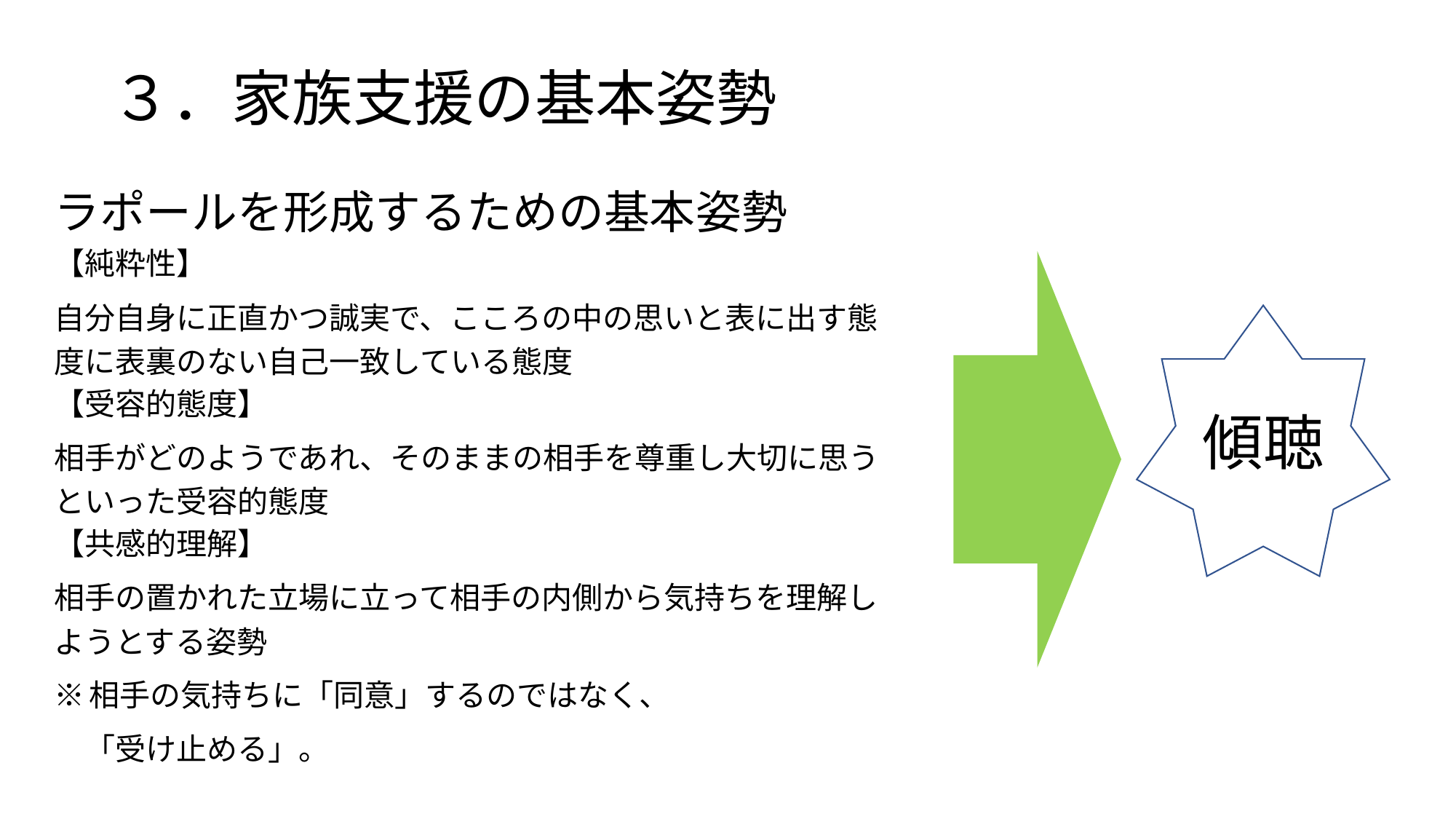

# ３．家族支援の基本姿勢
ラポールを形成するための基本姿勢
【純粋性】
自分自身に正直かつ誠実で、こころの中の思いと表に出す態度に表裏のない自己一致している態度
【受容的態度】
相手がどのようであれ、そのままの相手を尊重し大切に思うといった受容的態度
【共感的理解】
相手の置かれた立場に立って相手の内側から気持ちを理解しようとする姿勢
※相手の気持ちに「同意」するのではなく、
　「受け止める」。

傾聴